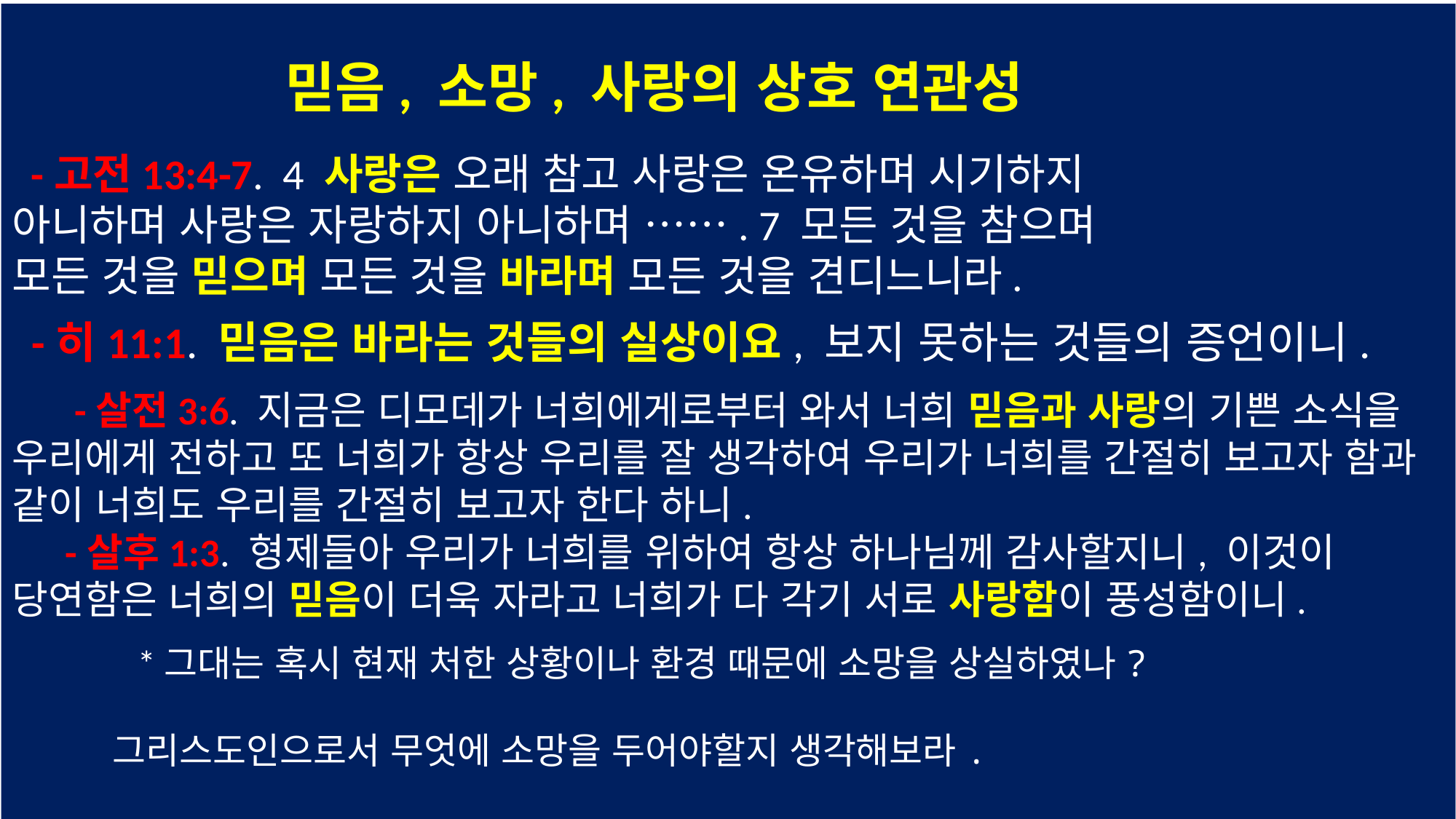

믿음, 소망, 사랑의 상호 연관성

  -고전13:4-7.  4 사랑은 오래 참고 사랑은 온유하며 시기하지
아니하며 사랑은 자랑하지 아니하며 ……. 7 모든 것을 참으며
모든 것을 믿으며 모든 것을 바라며 모든 것을 견디느니라.

  -히11:1. 믿음은 바라는 것들의 실상이요, 보지 못하는 것들의 증언이니.

       -살전3:6. 지금은 디모데가 너희에게로부터 와서 너희 믿음과 사랑의 기쁜 소식을 우리에게 전하고 또 너희가 항상 우리를 잘 생각하여 우리가 너희를 간절히 보고자 함과 같이 너희도 우리를 간절히 보고자 한다 하니.
      -살후1:3. 형제들아 우리가 너희를 위하여 항상 하나님께 감사할지니, 이것이 당연함은 너희의 믿음이 더욱 자라고 너희가 다 각기 서로 사랑함이 풍성함이니.

 	   *그대는 혹시 현재 처한 상황이나 환경 때문에 소망을 상실하였나?
         그리스도인으로서 무엇에 소망을 두어야할지 생각해보라.